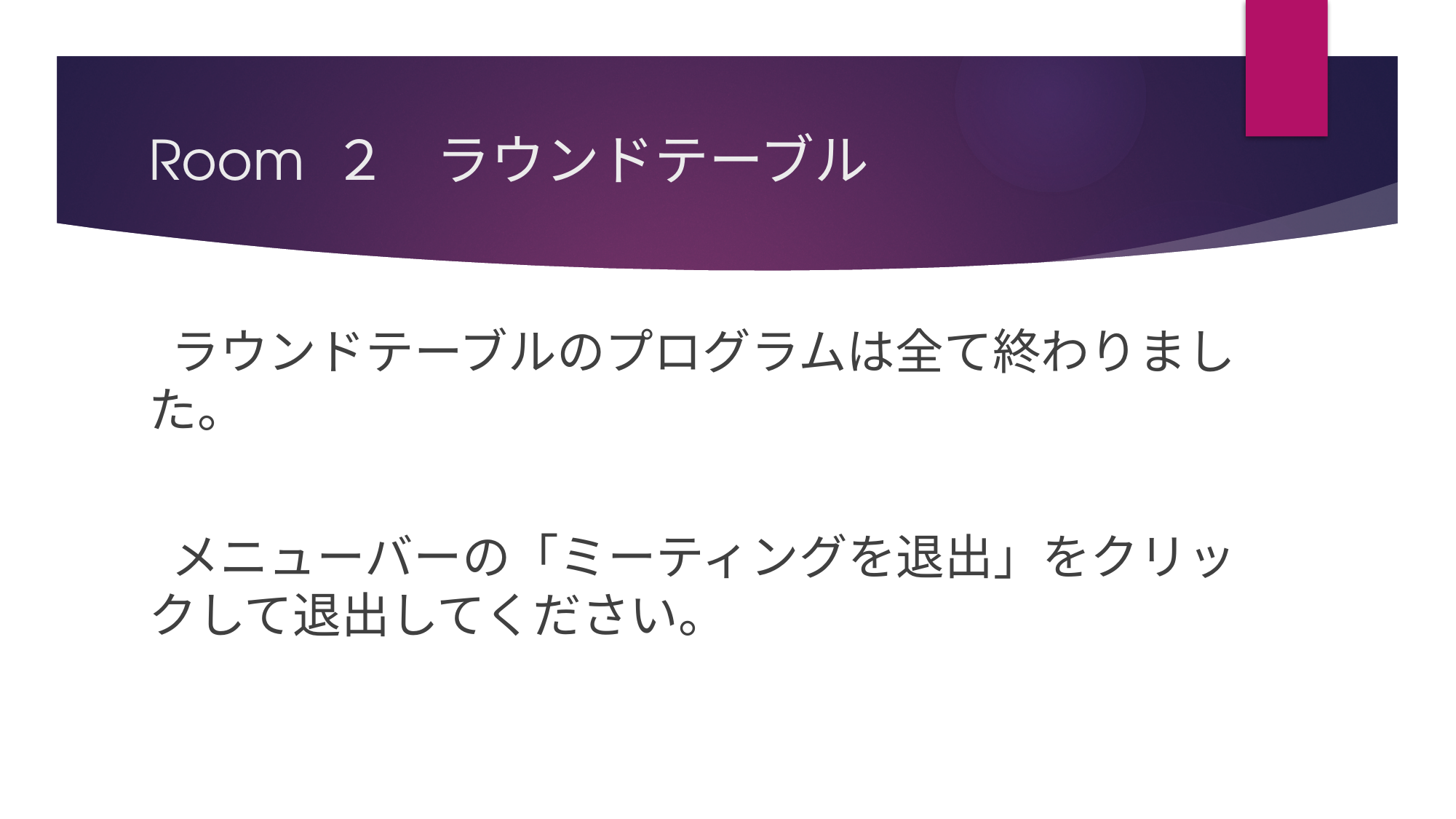

# Room ２    ラウンドテーブル
 ラウンドテーブルのプログラムは全て終わりました。

 メニューバーの「ミーティングを退出」をクリックして退出してください。